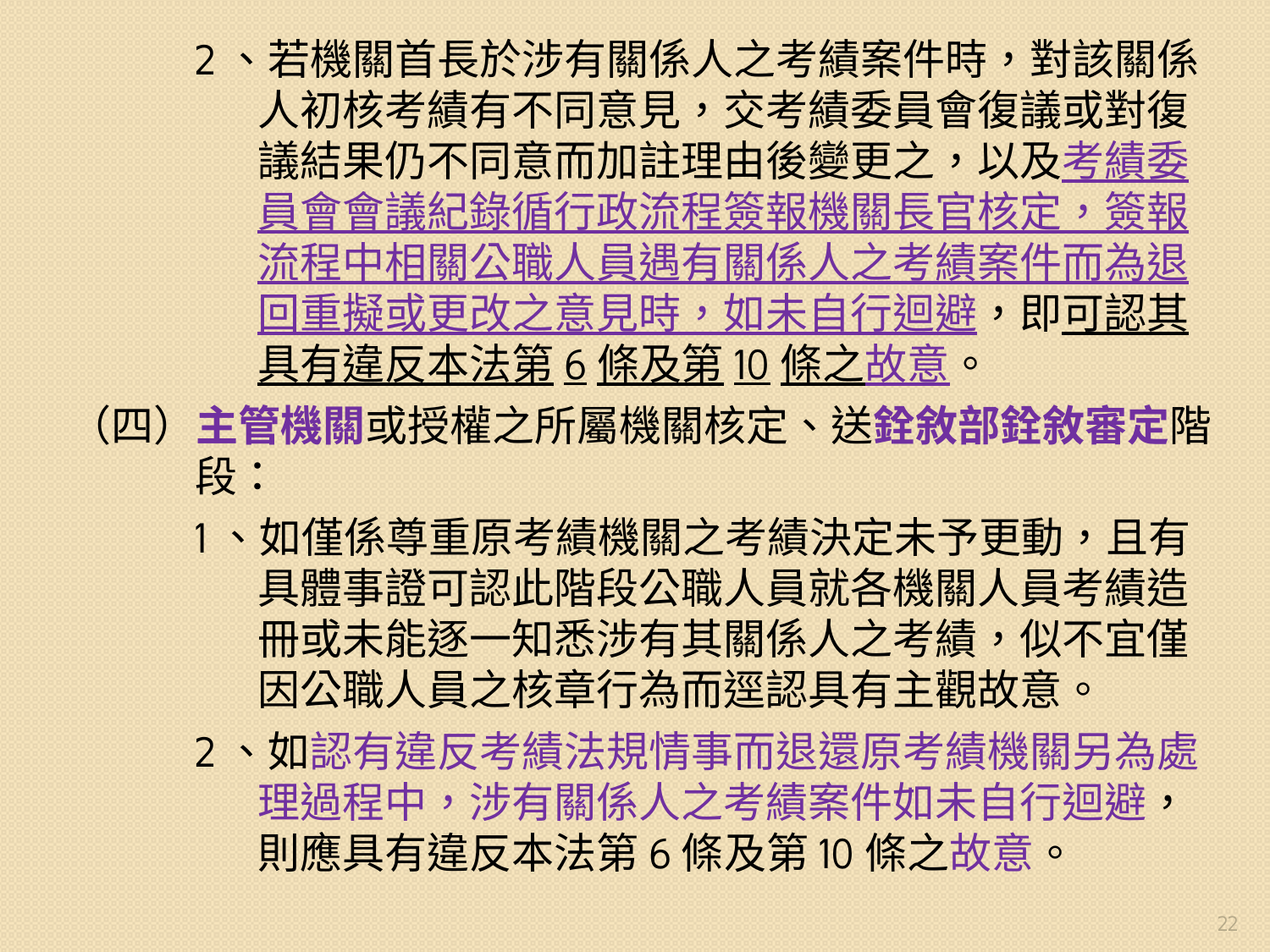

2、若機關首長於涉有關係人之考績案件時，對該關係人初核考績有不同意見，交考績委員會復議或對復議結果仍不同意而加註理由後變更之，以及考績委員會會議紀錄循行政流程簽報機關長官核定，簽報流程中相關公職人員遇有關係人之考績案件而為退回重擬或更改之意見時，如未自行迴避，即可認其具有違反本法第6條及第10條之故意。
（四）主管機關或授權之所屬機關核定、送銓敘部銓敘審定階段：
1、如僅係尊重原考績機關之考績決定未予更動，且有具體事證可認此階段公職人員就各機關人員考績造冊或未能逐一知悉涉有其關係人之考績，似不宜僅因公職人員之核章行為而逕認具有主觀故意。
2、如認有違反考績法規情事而退還原考績機關另為處理過程中，涉有關係人之考績案件如未自行迴避，則應具有違反本法第6條及第10條之故意。

22